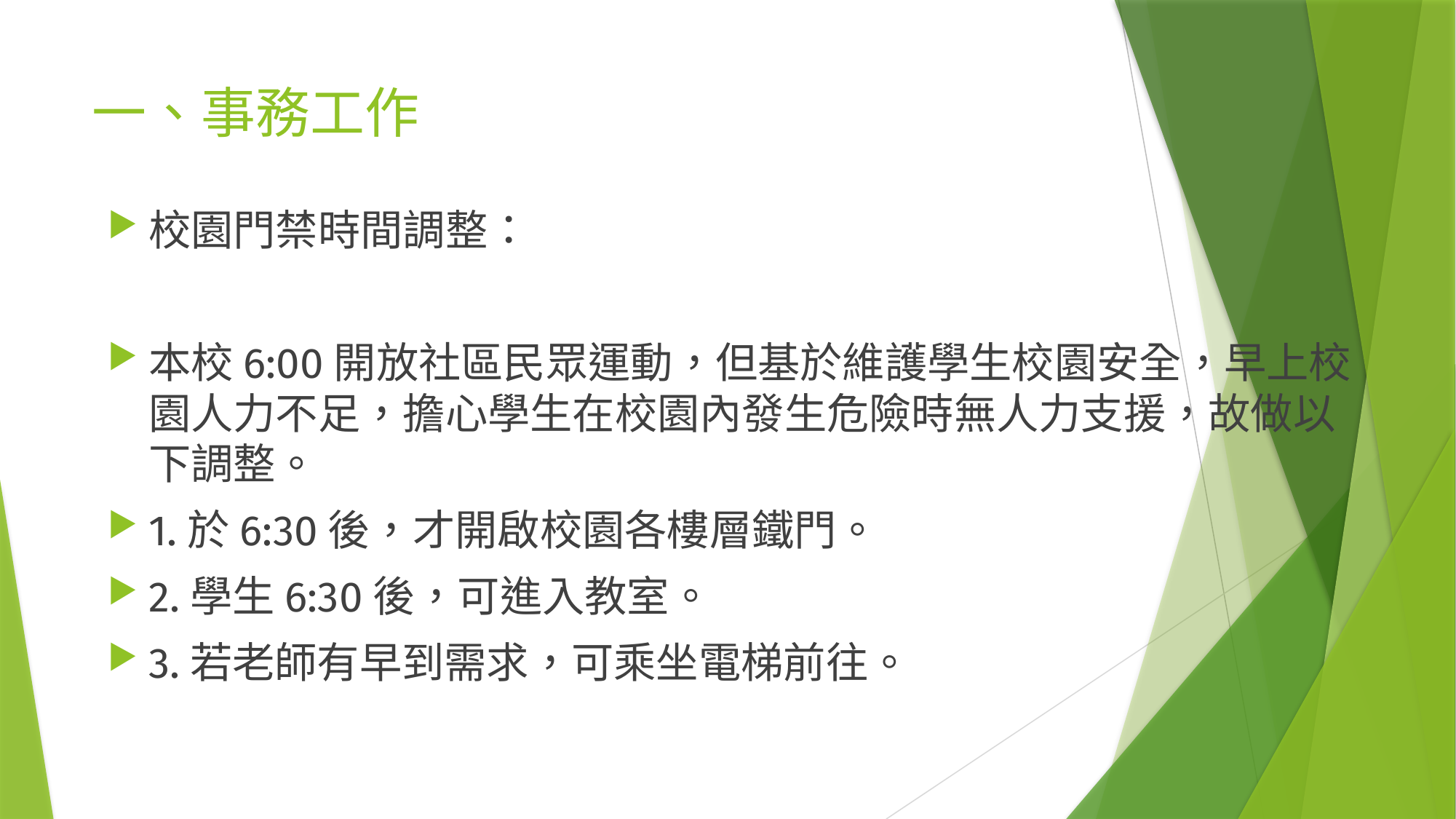

# 一、事務工作
校園門禁時間調整：

本校6:00開放社區民眾運動，但基於維護學生校園安全，早上校園人力不足，擔心學生在校園內發生危險時無人力支援，故做以下調整。
1.於6:30後，才開啟校園各樓層鐵門。
2.學生6:30後，可進入教室。
3.若老師有早到需求，可乘坐電梯前往。